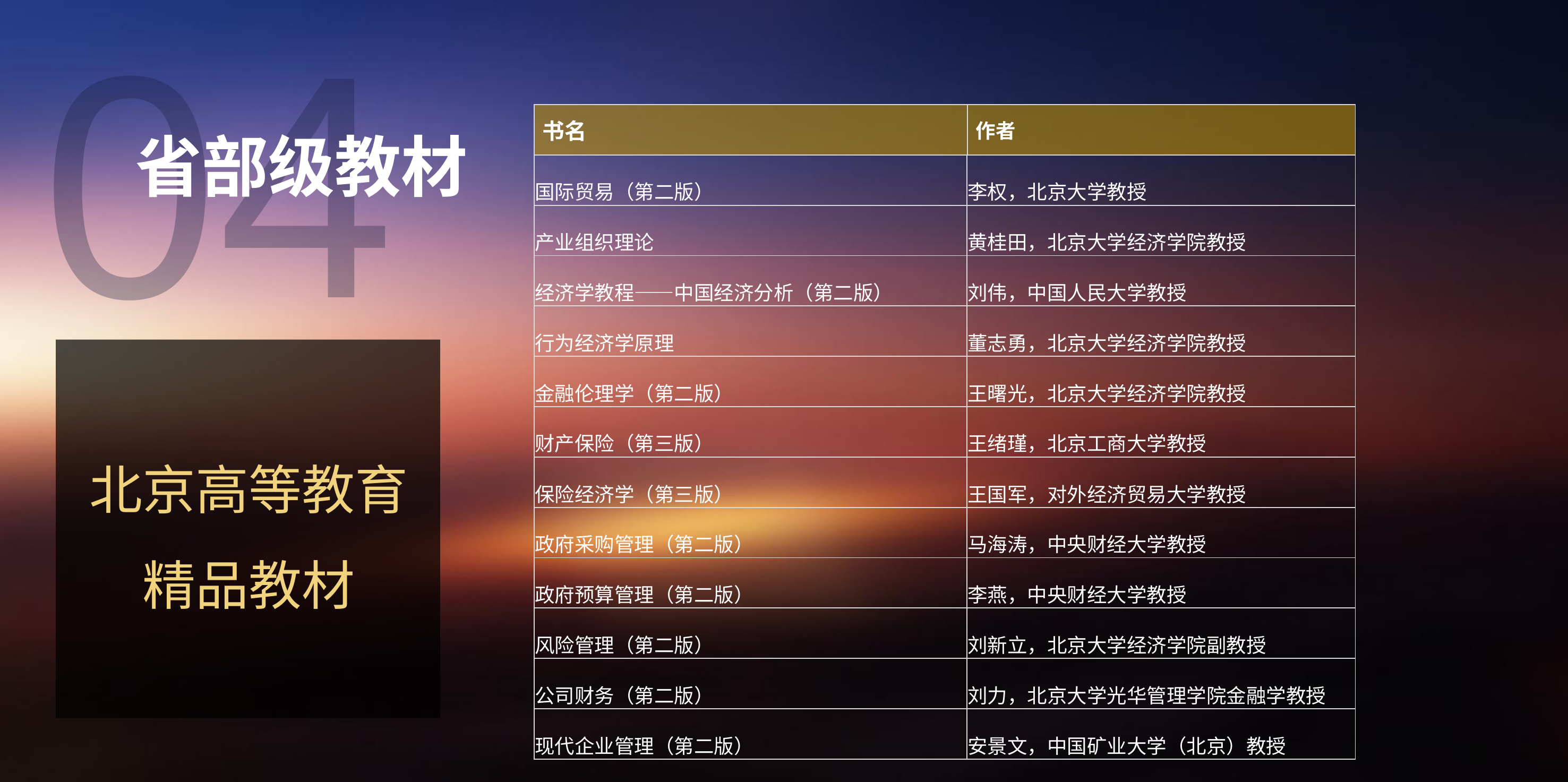

04
| 书名 | 作者 |
| --- | --- |
省部级教材
| 国际贸易（第二版） | 李权，北京大学教授 |
| --- | --- |
| 产业组织理论 | 黄桂田，北京大学经济学院教授 |
| 经济学教程——中国经济分析（第二版） | 刘伟，中国人民大学教授 |
| 行为经济学原理 | 董志勇，北京大学经济学院教授 |
| 金融伦理学（第二版） | 王曙光，北京大学经济学院教授 |
| 财产保险（第三版） | 王绪瑾，北京工商大学教授 |
| 保险经济学（第三版） | 王国军，对外经济贸易大学教授 |
| 政府采购管理（第二版） | 马海涛，中央财经大学教授 |
| 政府预算管理（第二版） | 李燕，中央财经大学教授 |
| 风险管理（第二版） | 刘新立，北京大学经济学院副教授 |
| 公司财务（第二版） | 刘力，北京大学光华管理学院金融学教授 |
| 现代企业管理（第二版） | 安景文，中国矿业大学（北京）教授 |

北京高等教育精品教材